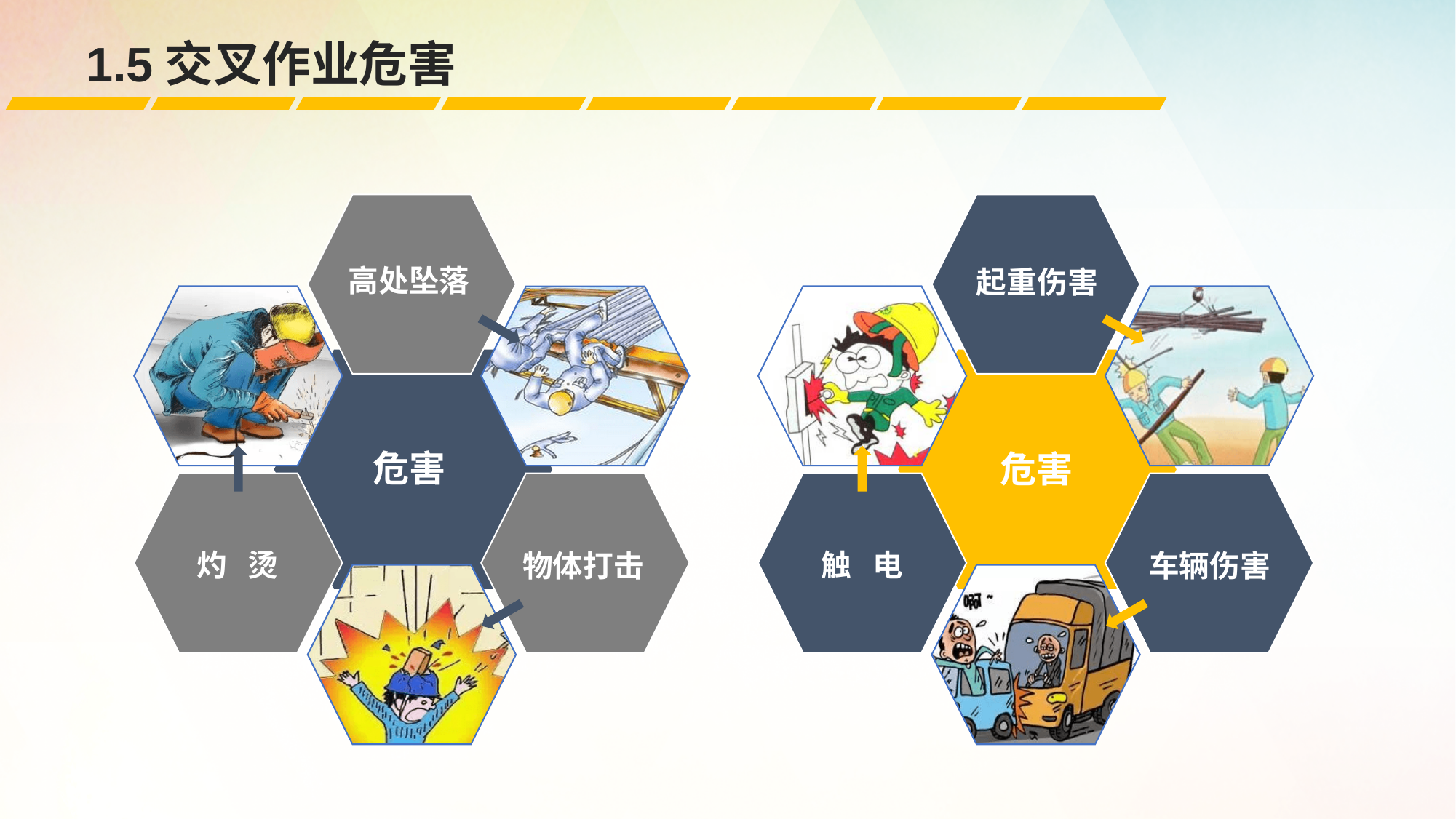

1.5交叉作业危害

高处坠落

灼   烫

物体打击

起重伤害

触   电

车辆伤害

危害
危害